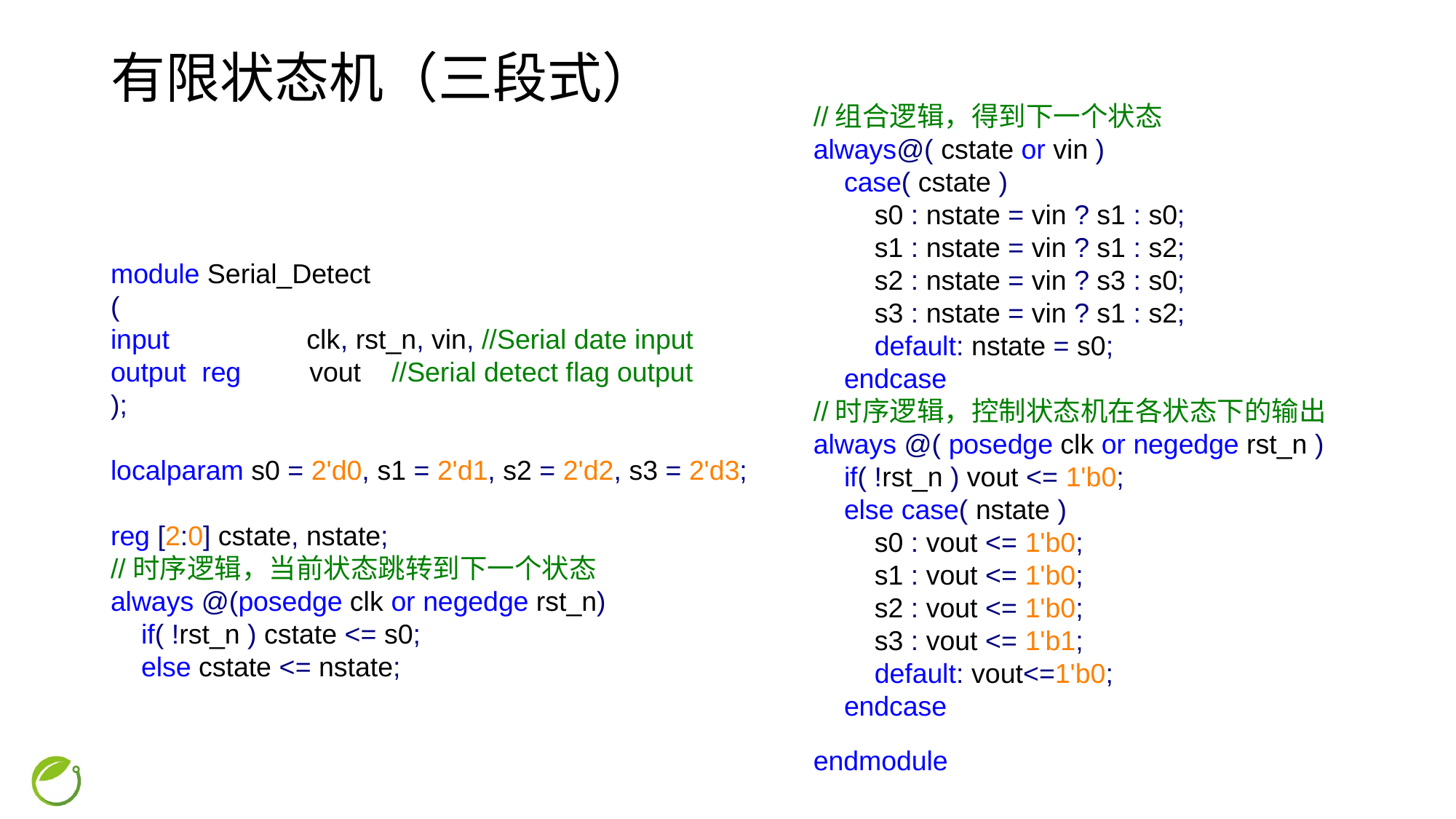

# 有限状态机（三段式）
//组合逻辑，得到下一个状态
always@( cstate or vin )
    case( cstate )
        s0 : nstate = vin ? s1 : s0;
        s1 : nstate = vin ? s1 : s2;
        s2 : nstate = vin ? s3 : s0;
        s3 : nstate = vin ? s1 : s2;
        default: nstate = s0;
    endcase
//时序逻辑，控制状态机在各状态下的输出
always @( posedge clk or negedge rst_n )
    if( !rst_n ) vout <= 1'b0;
    else case( nstate )
        s0 : vout <= 1'b0;
        s1 : vout <= 1'b0;
        s2 : vout <= 1'b0;
        s3 : vout <= 1'b1;
        default: vout<=1'b0;
    endcase

endmodule
module Serial_Detect
(
input                  clk, rst_n, vin, //Serial date input
output  reg         vout    //Serial detect flag output
);

localparam s0 = 2'd0, s1 = 2'd1, s2 = 2'd2, s3 = 2'd3;

reg [2:0] cstate, nstate;
//时序逻辑，当前状态跳转到下一个状态
always @(posedge clk or negedge rst_n)
    if( !rst_n ) cstate <= s0;
    else cstate <= nstate;